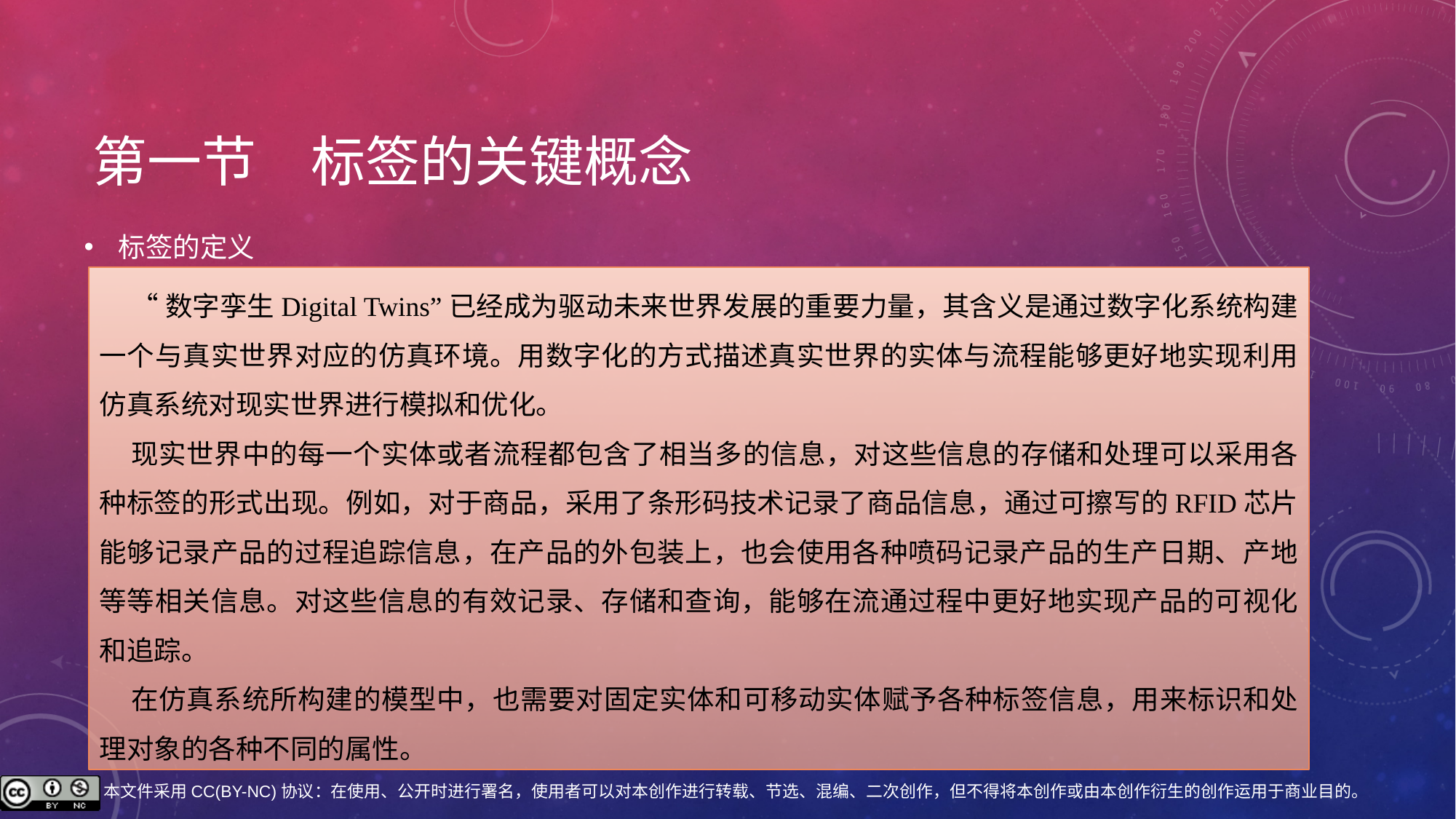

# 第一节	标签的关键概念
标签的定义
“数字孪生Digital Twins”已经成为驱动未来世界发展的重要力量，其含义是通过数字化系统构建一个与真实世界对应的仿真环境。用数字化的方式描述真实世界的实体与流程能够更好地实现利用仿真系统对现实世界进行模拟和优化。
现实世界中的每一个实体或者流程都包含了相当多的信息，对这些信息的存储和处理可以采用各种标签的形式出现。例如，对于商品，采用了条形码技术记录了商品信息，通过可擦写的RFID芯片能够记录产品的过程追踪信息，在产品的外包装上，也会使用各种喷码记录产品的生产日期、产地等等相关信息。对这些信息的有效记录、存储和查询，能够在流通过程中更好地实现产品的可视化和追踪。
在仿真系统所构建的模型中，也需要对固定实体和可移动实体赋予各种标签信息，用来标识和处理对象的各种不同的属性。